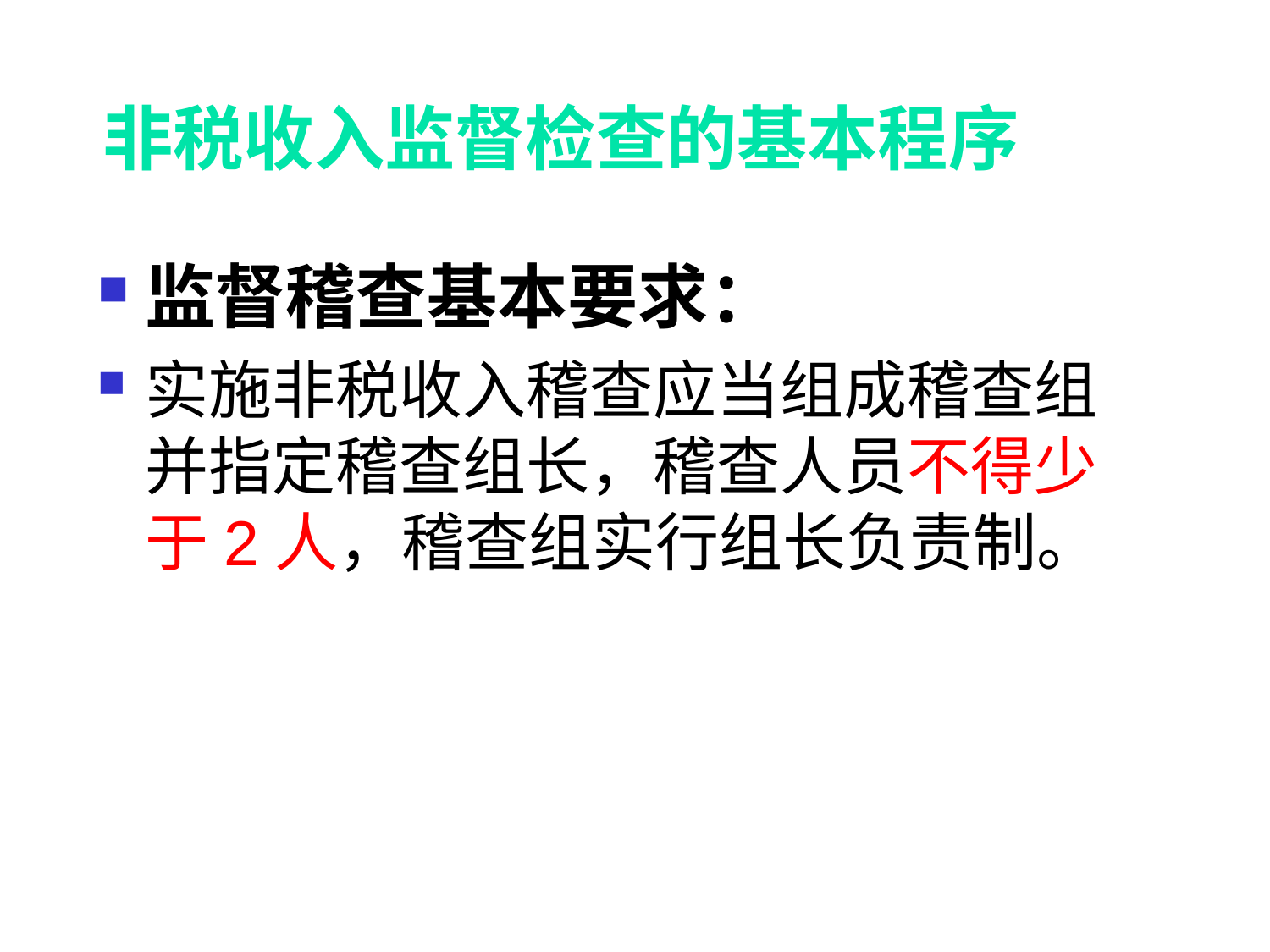

# 非税收入监督检查的基本程序
监督稽查基本要求：
实施非税收入稽查应当组成稽查组并指定稽查组长，稽查人员不得少于2人，稽查组实行组长负责制。